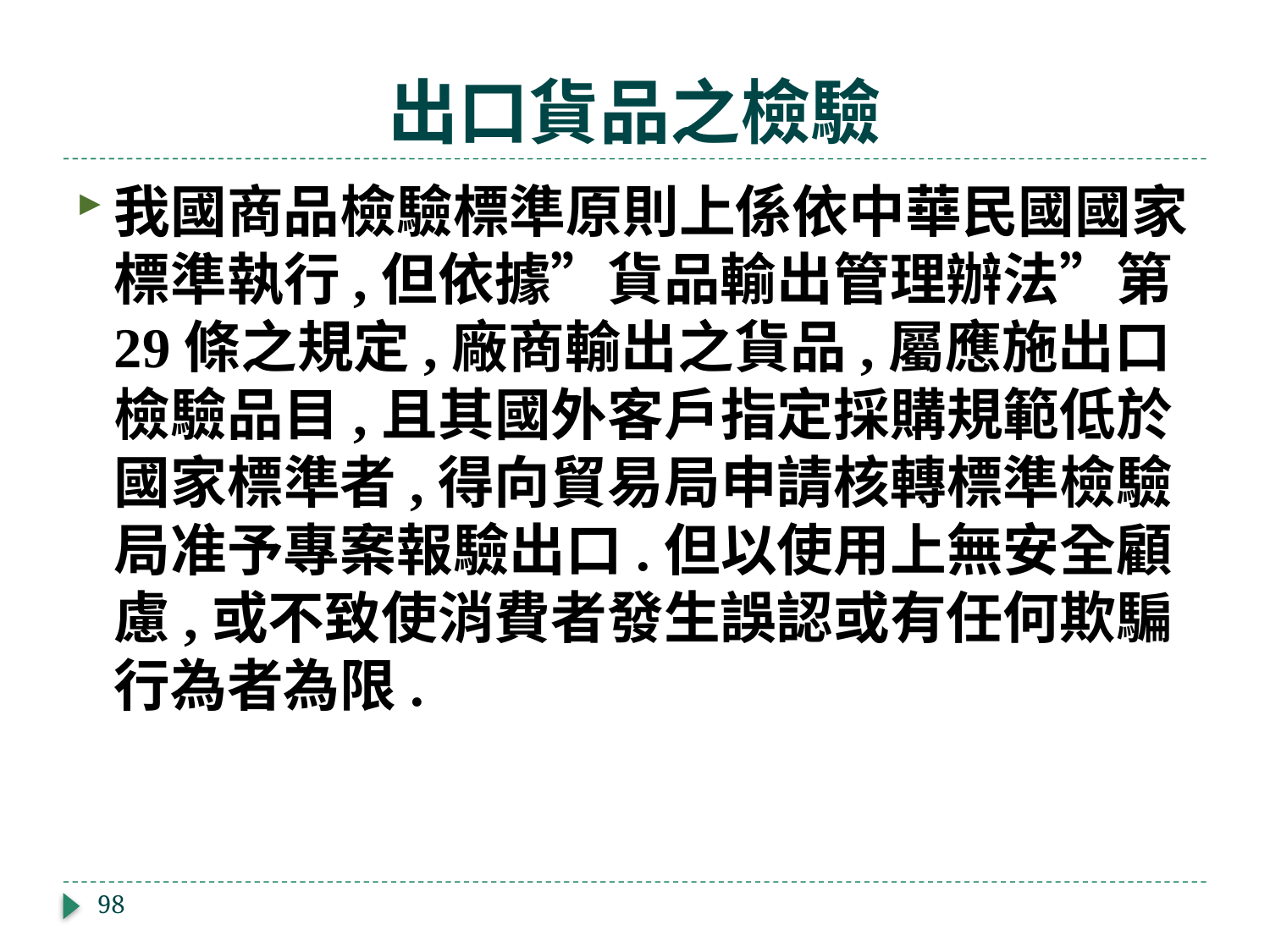

# 出口貨品之檢驗
我國商品檢驗標準原則上係依中華民國國家標準執行,但依據”貨品輸出管理辦法”第29條之規定,廠商輸出之貨品,屬應施出口檢驗品目,且其國外客戶指定採購規範低於國家標準者,得向貿易局申請核轉標準檢驗局准予專案報驗出口.但以使用上無安全顧慮,或不致使消費者發生誤認或有任何欺騙行為者為限.
98